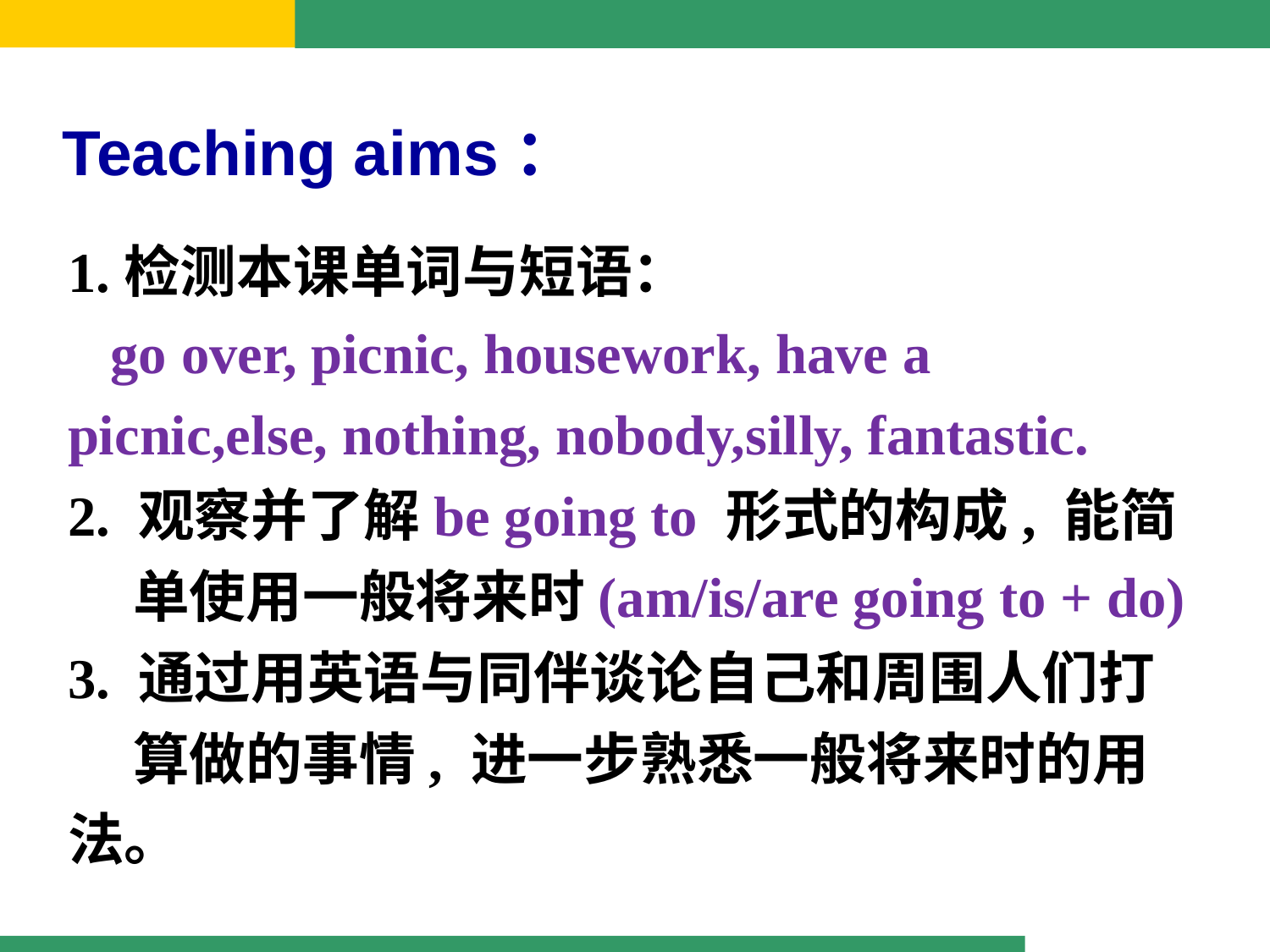

Teaching aims：
1.检测本课单词与短语：
   go over, picnic, housework, have a picnic,else, nothing, nobody,silly, fantastic.
2. 观察并了解be going to 形式的构成, 能简
    单使用一般将来时(am/is/are going to + do)
3. 通过用英语与同伴谈论自己和周围人们打
    算做的事情, 进一步熟悉一般将来时的用法。